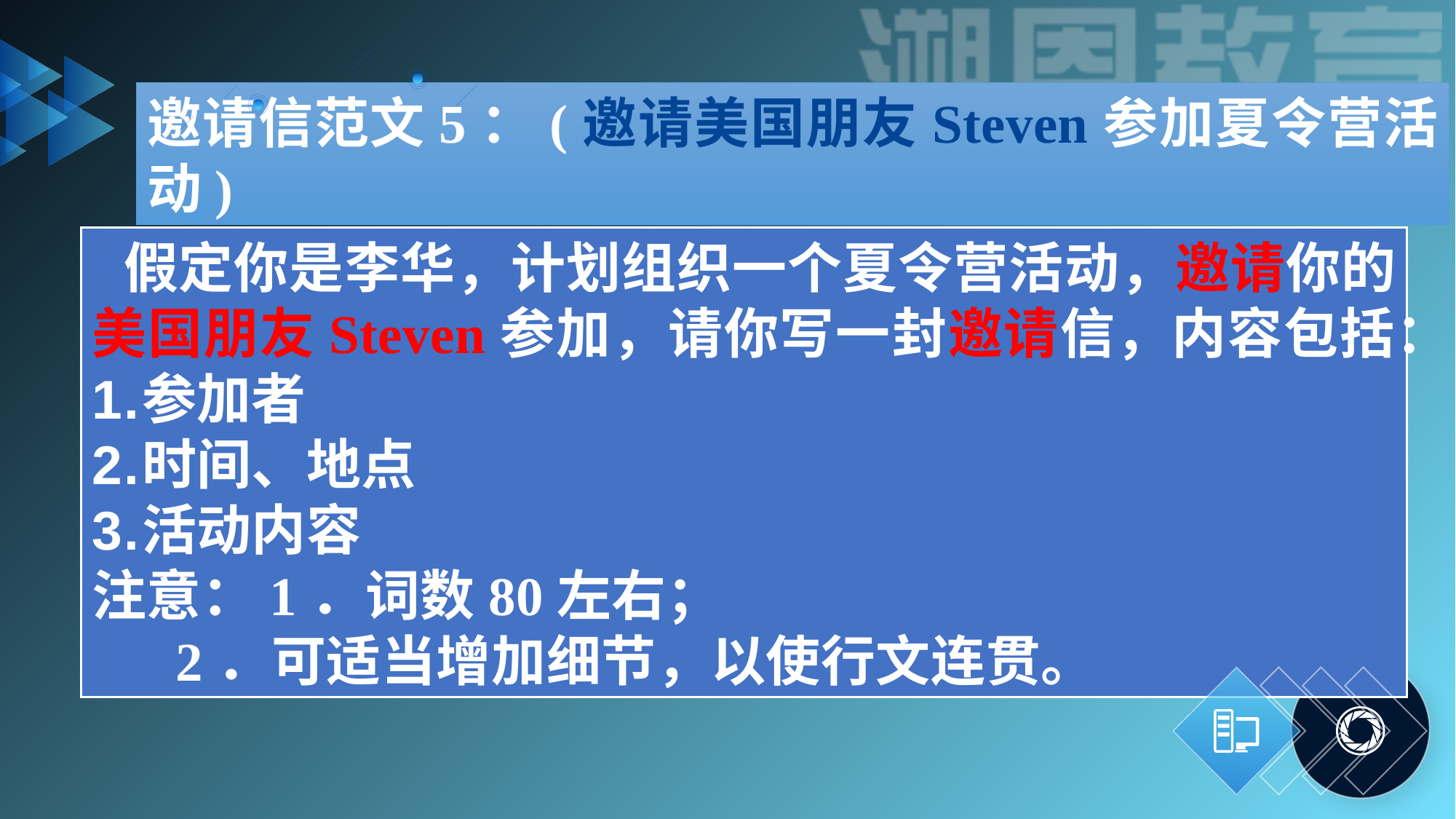

邀请信范文5：(邀请美国朋友Steven参加夏令营活动)

假定你是李华，计划组织一个夏令营活动，邀请你的美国朋友Steven参加，请你写一封邀请信，内容包括：
参加者
时间、地点
活动内容
注意：1．词数80左右；
      2．可适当增加细节，以使行文连贯。